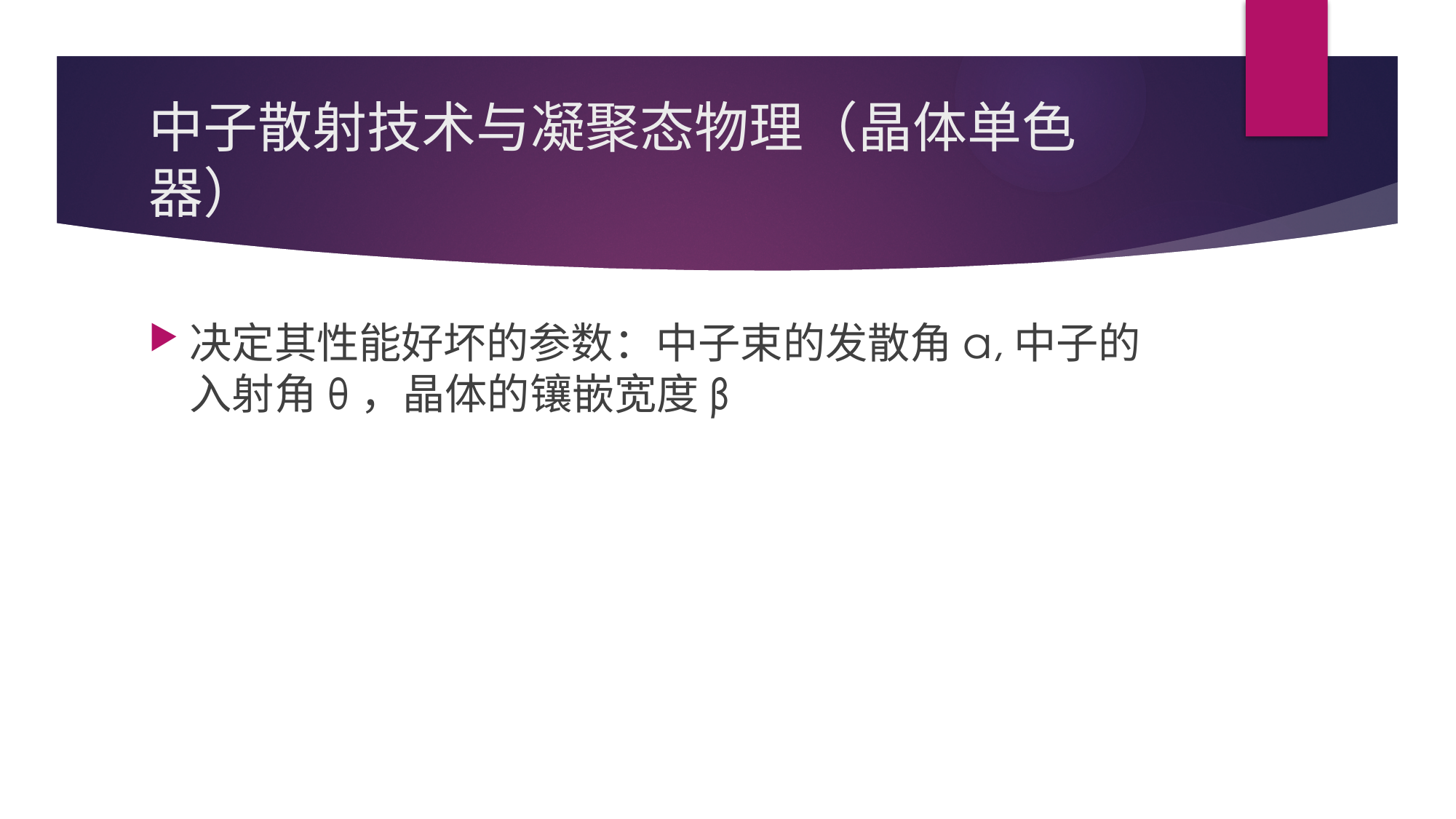

# 中子散射技术与凝聚态物理（晶体单色器）
决定其性能好坏的参数：中子束的发散角a,中子的入射角θ，晶体的镶嵌宽度β